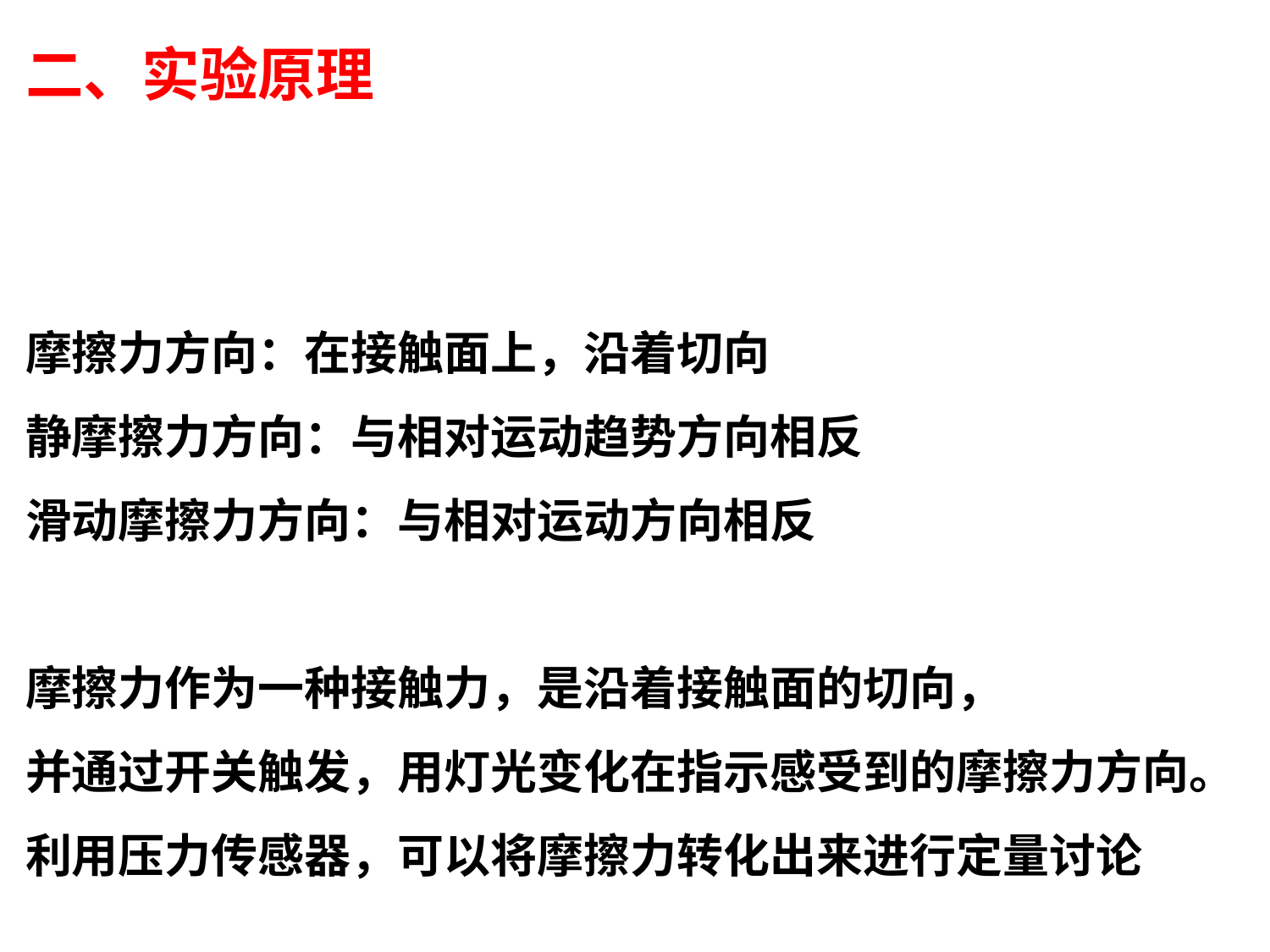

# 二、实验原理
摩擦力方向：在接触面上，沿着切向
静摩擦力方向：与相对运动趋势方向相反
滑动摩擦力方向：与相对运动方向相反

摩擦力作为一种接触力，是沿着接触面的切向，
并通过开关触发，用灯光变化在指示感受到的摩擦力方向。
利用压力传感器，可以将摩擦力转化出来进行定量讨论